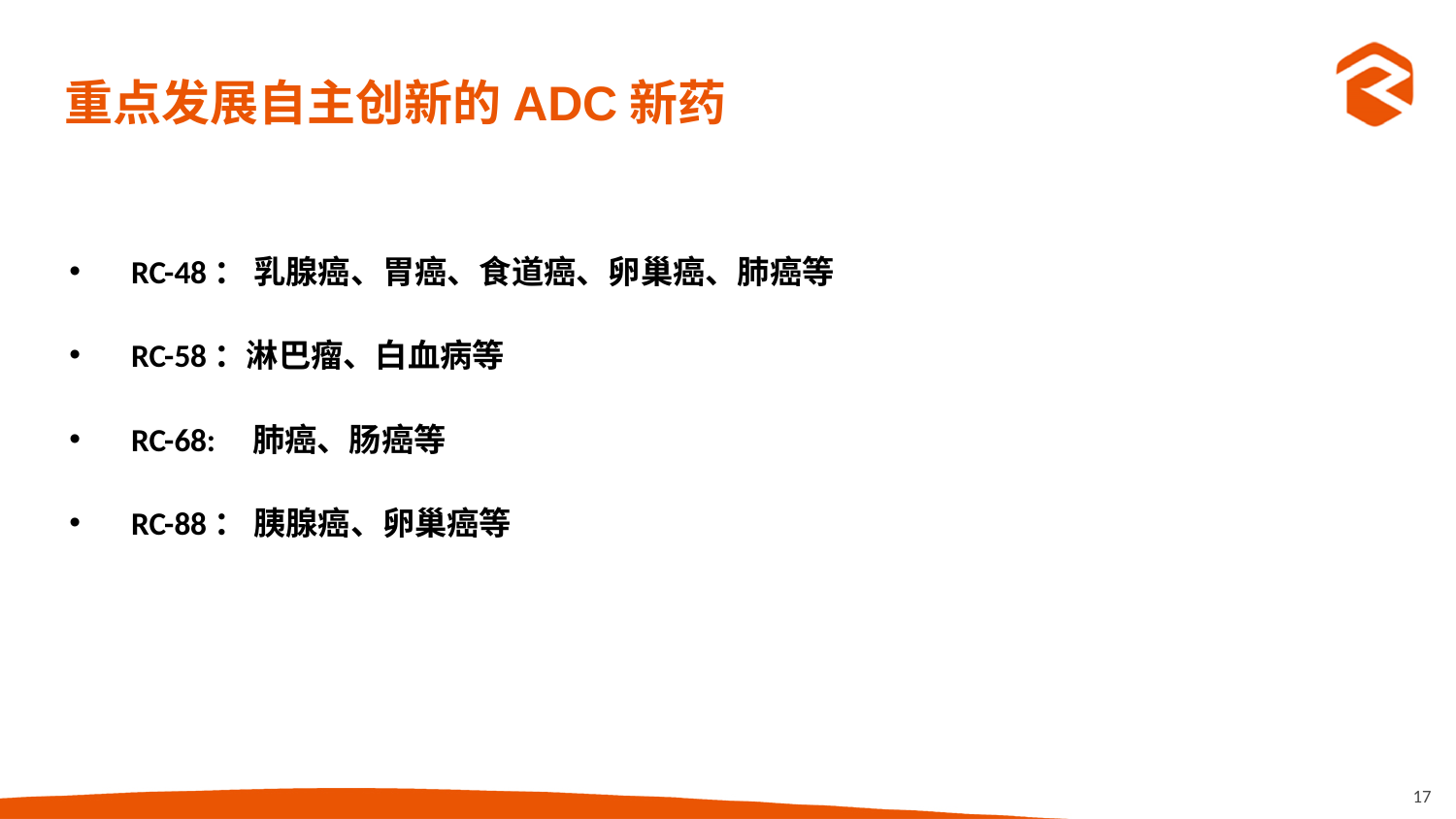

# 重点发展自主创新的ADC新药
 RC-48： 乳腺癌、胃癌、食道癌、卵巢癌、肺癌等
 RC-58：淋巴瘤、白血病等
 RC-68:    肺癌、肠癌等
 RC-88： 胰腺癌、卵巢癌等

17